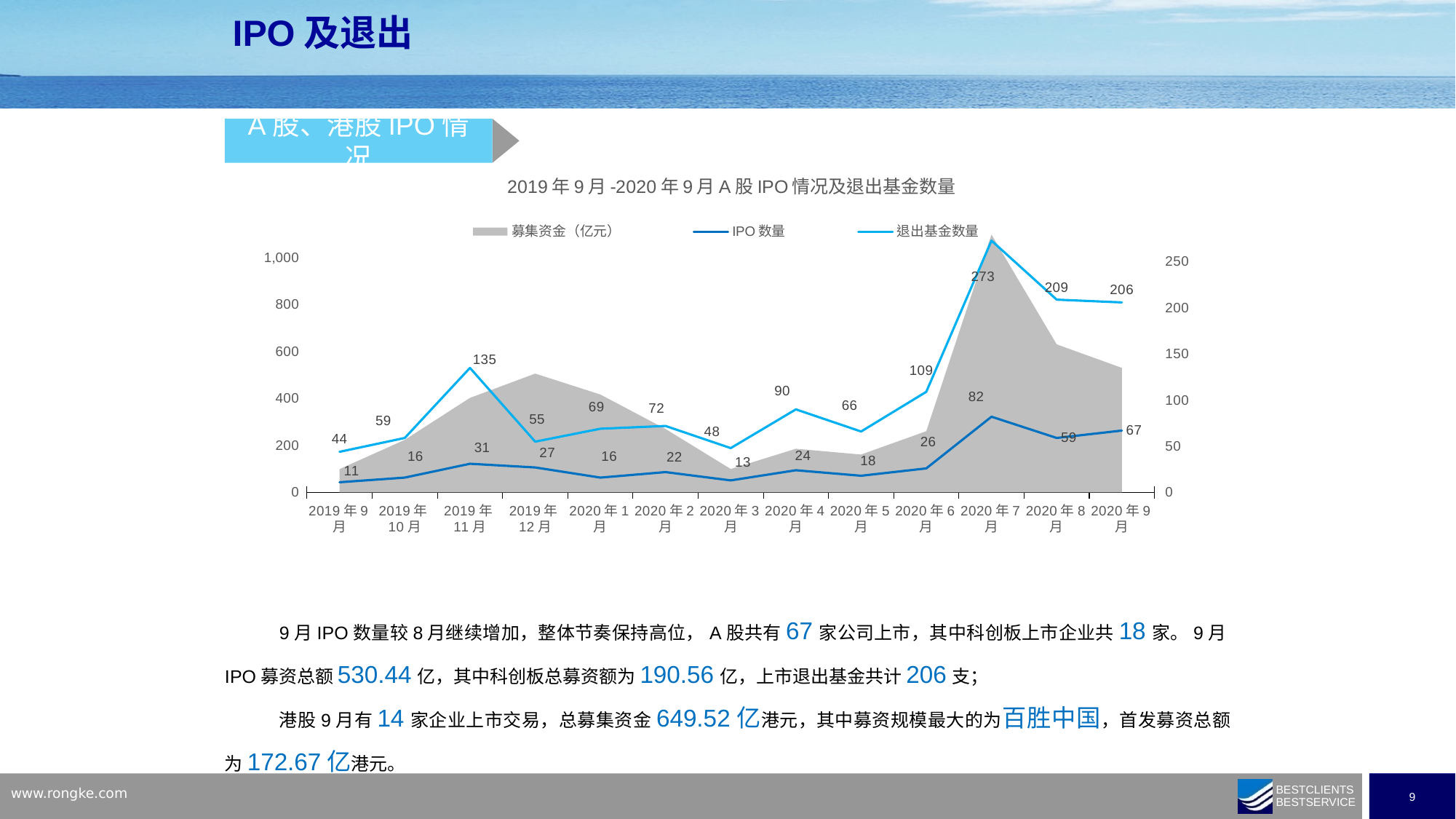

IPO及退出
A股、港股IPO情况

### Chart: 2019年9月-2020年9月A股IPO情况及退出基金数量

| Category | 募集资金（亿元） | IPO数量 | 退出基金数量 |
|---|---|---|---|
| 43709 | 99.16 | 11.0 | 44.0 |
| 43739 | 223.66 | 16.0 | 59.0 |
| 43799 | 402.34 | 31.0 | 135.0 |
| 43830 | 505.99902761669995 | 27.0 | 55.0 |
| 43831 | 416.62 | 16.0 | 69.0 |
| 43890 | 269.9924411571 | 22.0 | 72.0 |
| 43921 | 99.61 | 13.0 | 48.0 |
| 43922 | 185.85 | 24.0 | 90.0 |
| 43982 | 161.1 | 18.0 | 66.0 |
| 44012 | 260.56 | 26.0 | 109.0 |
| 44043 | 1098.13 | 82.0 | 273.0 |
| 44074 | 630.58 | 59.0 | 209.0 |
| 44104 | 530.4426475278001 | 67.0 | 206.0 |
9月IPO数量较8月继续增加，整体节奏保持高位，A股共有67家公司上市，其中科创板上市企业共18家。9月IPO募资总额530.44亿，其中科创板总募资额为190.56亿，上市退出基金共计206支；
港股9月有14家企业上市交易，总募集资金649.52亿港元，其中募资规模最大的为百胜中国，首发募资总额为172.67亿港元。